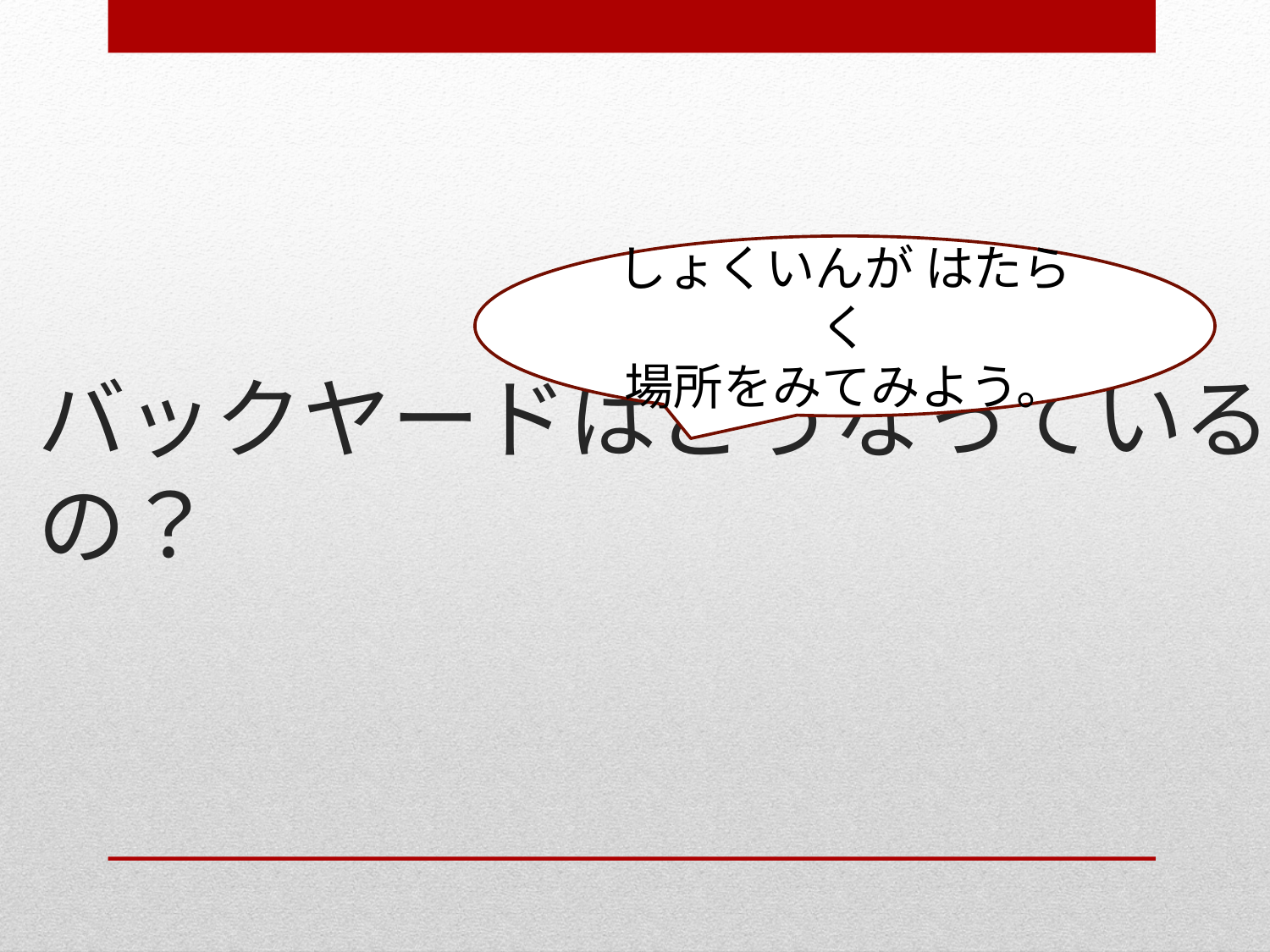

しょくいんが はたらく
場所をみてみよう。
# バックヤードはどうなっているの？